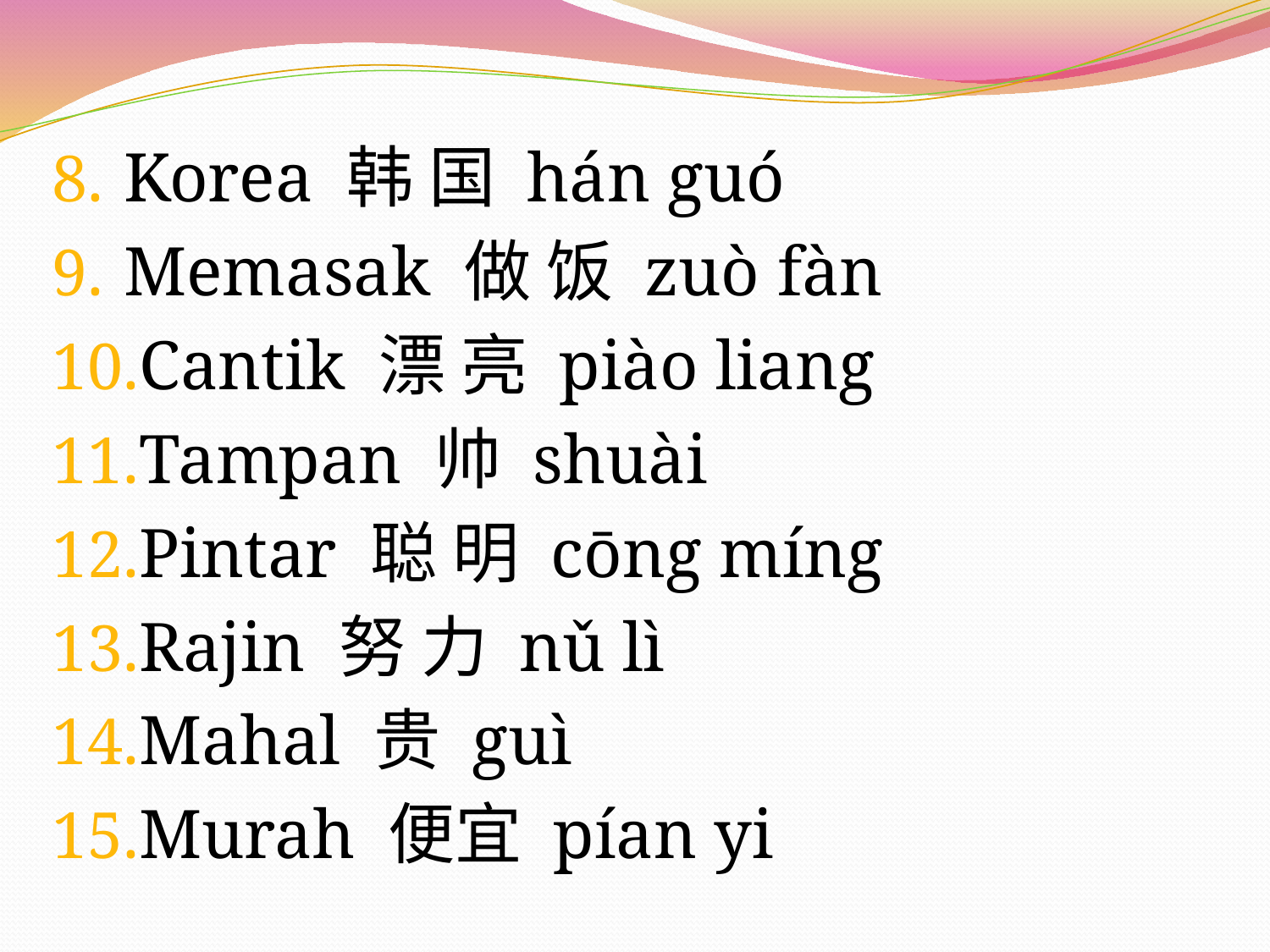

Korea 韩 国 hán guó
Memasak 做 饭 zuò fàn
Cantik 漂 亮 piào liang
Tampan 帅 shuài
Pintar 聪 明 cōng míng
Rajin 努 力 nǔ lì
Mahal 贵 guì
Murah 便宜 pían yi